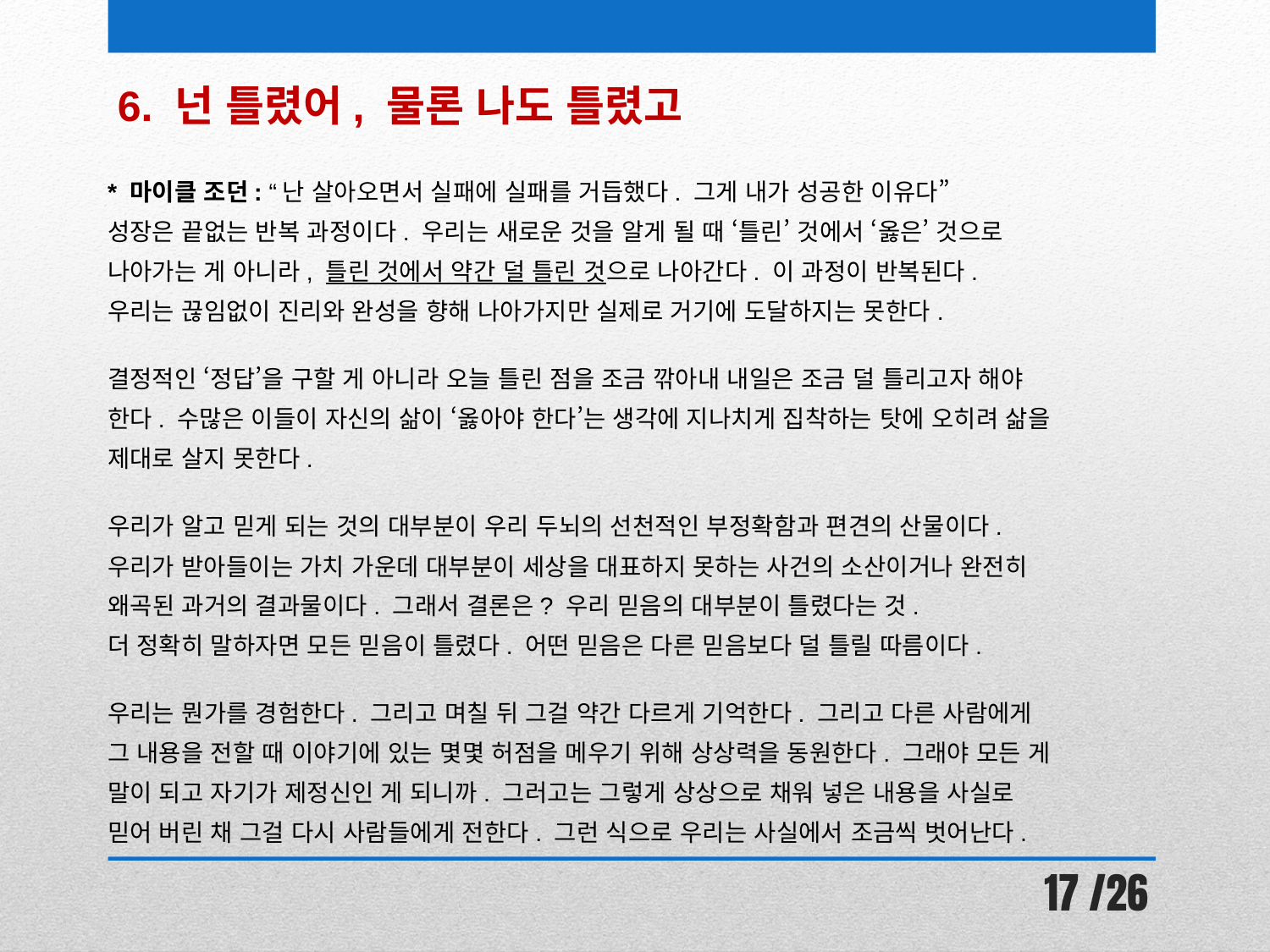

6. 넌 틀렸어, 물론 나도 틀렸고
* 마이클 조던: “난 살아오면서 실패에 실패를 거듭했다. 그게 내가 성공한 이유다”
성장은 끝없는 반복 과정이다. 우리는 새로운 것을 알게 될 때 ‘틀린’ 것에서 ‘옳은’ 것으로
나아가는 게 아니라, 틀린 것에서 약간 덜 틀린 것으로 나아간다. 이 과정이 반복된다.
우리는 끊임없이 진리와 완성을 향해 나아가지만 실제로 거기에 도달하지는 못한다.

결정적인 ‘정답’을 구할 게 아니라 오늘 틀린 점을 조금 깎아내 내일은 조금 덜 틀리고자 해야
한다. 수많은 이들이 자신의 삶이 ‘옳아야 한다’는 생각에 지나치게 집착하는 탓에 오히려 삶을
제대로 살지 못한다.

우리가 알고 믿게 되는 것의 대부분이 우리 두뇌의 선천적인 부정확함과 편견의 산물이다.
우리가 받아들이는 가치 가운데 대부분이 세상을 대표하지 못하는 사건의 소산이거나 완전히
왜곡된 과거의 결과물이다. 그래서 결론은? 우리 믿음의 대부분이 틀렸다는 것.
더 정확히 말하자면 모든 믿음이 틀렸다. 어떤 믿음은 다른 믿음보다 덜 틀릴 따름이다.

우리는 뭔가를 경험한다. 그리고 며칠 뒤 그걸 약간 다르게 기억한다. 그리고 다른 사람에게
그 내용을 전할 때 이야기에 있는 몇몇 허점을 메우기 위해 상상력을 동원한다. 그래야 모든 게
말이 되고 자기가 제정신인 게 되니까. 그러고는 그렇게 상상으로 채워 넣은 내용을 사실로
믿어 버린 채 그걸 다시 사람들에게 전한다. 그런 식으로 우리는 사실에서 조금씩 벗어난다.
17 /26